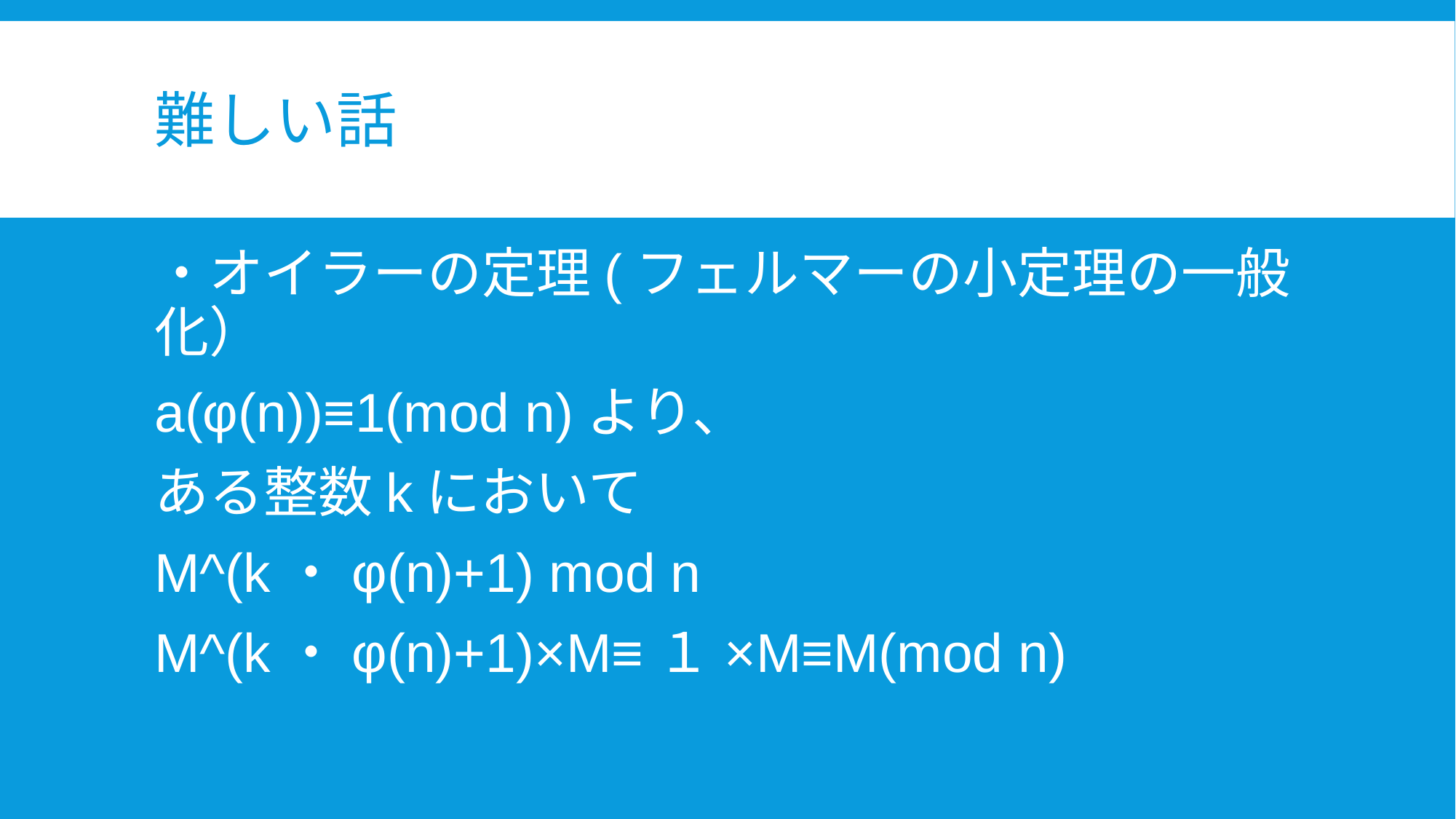

# 難しい話
・オイラーの定理(フェルマーの小定理の一般化）
a(φ(n))≡1(mod n)より、
ある整数kにおいて
M^(k・φ(n)+1) mod n
M^(k・φ(n)+1)×M≡１×M≡M(mod n)